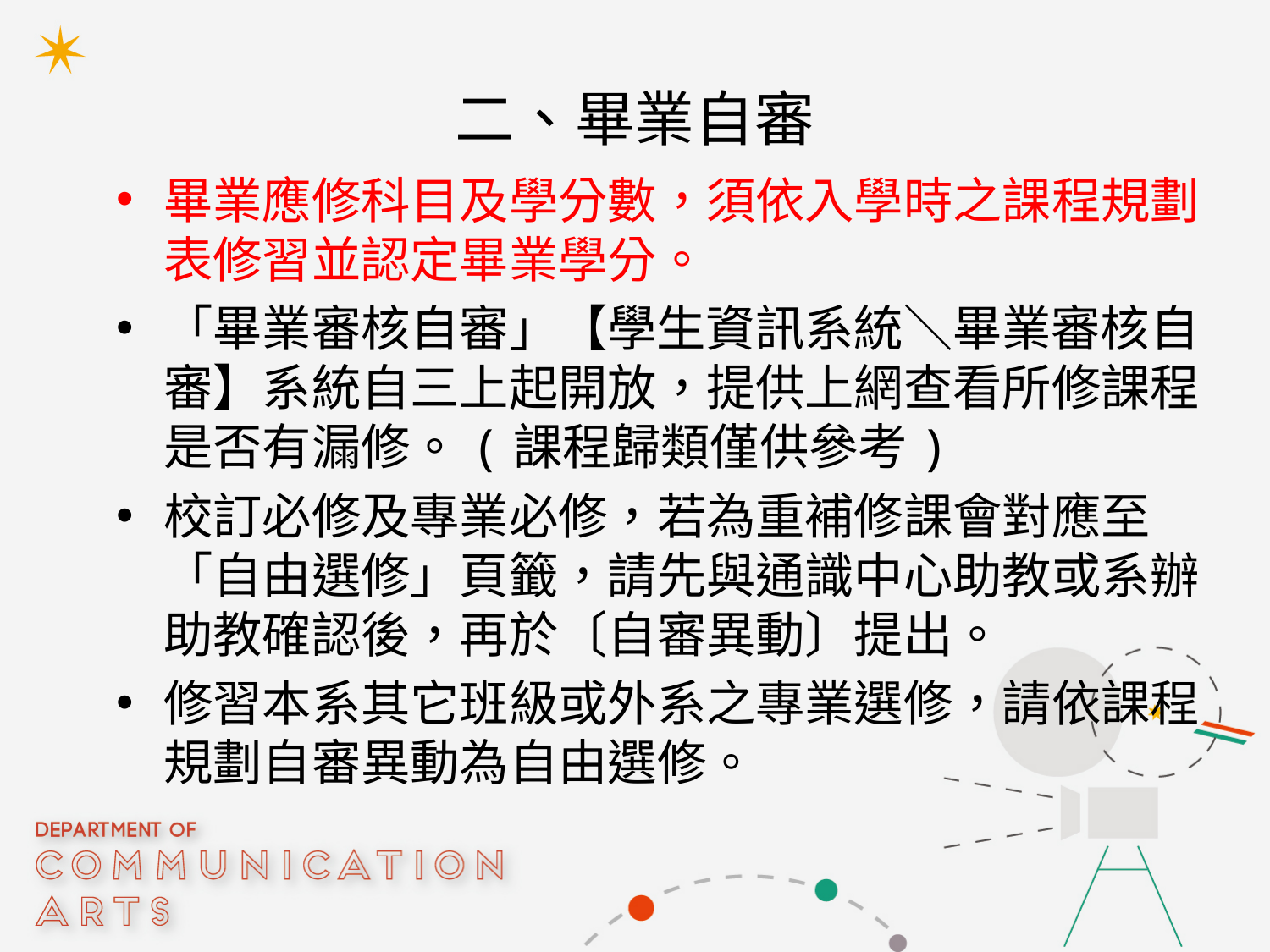

# 二、畢業自審
畢業應修科目及學分數，須依入學時之課程規劃表修習並認定畢業學分。
「畢業審核自審」【學生資訊系統＼畢業審核自審】系統自三上起開放，提供上網查看所修課程是否有漏修。(課程歸類僅供參考)
校訂必修及專業必修，若為重補修課會對應至「自由選修」頁籤，請先與通識中心助教或系辦助教確認後，再於〔自審異動〕提出。
修習本系其它班級或外系之專業選修，請依課程規劃自審異動為自由選修。
3